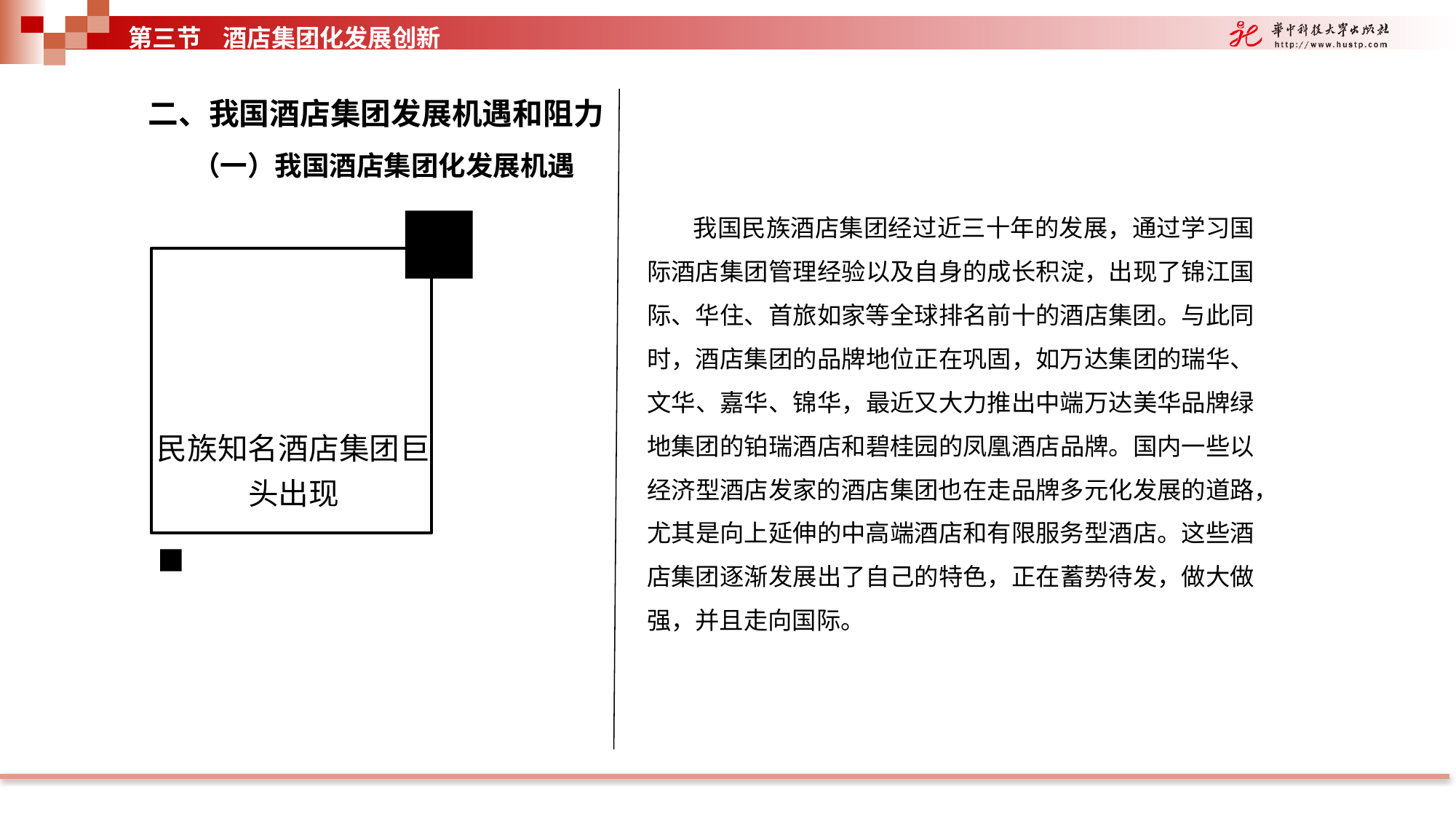

第三节    酒店集团化发展创新
       我国民族酒店集团经过近三十年的发展，通过学习国际酒店集团管理经验以及自身的成长积淀，出现了锦江国际、华住、首旅如家等全球排名前十的酒店集团。与此同时，酒店集团的品牌地位正在巩固，如万达集团的瑞华、文华、嘉华、锦华，最近又大力推出中端万达美华品牌绿地集团的铂瑞酒店和碧桂园的凤凰酒店品牌。国内一些以经济型酒店发家的酒店集团也在走品牌多元化发展的道路，尤其是向上延伸的中高端酒店和有限服务型酒店。这些酒店集团逐渐发展出了自己的特色，正在蓄势待发，做大做强，并且走向国际。

民族知名酒店集团巨头出现

二、我国酒店集团发展机遇和阻力
（一）我国酒店集团化发展机遇